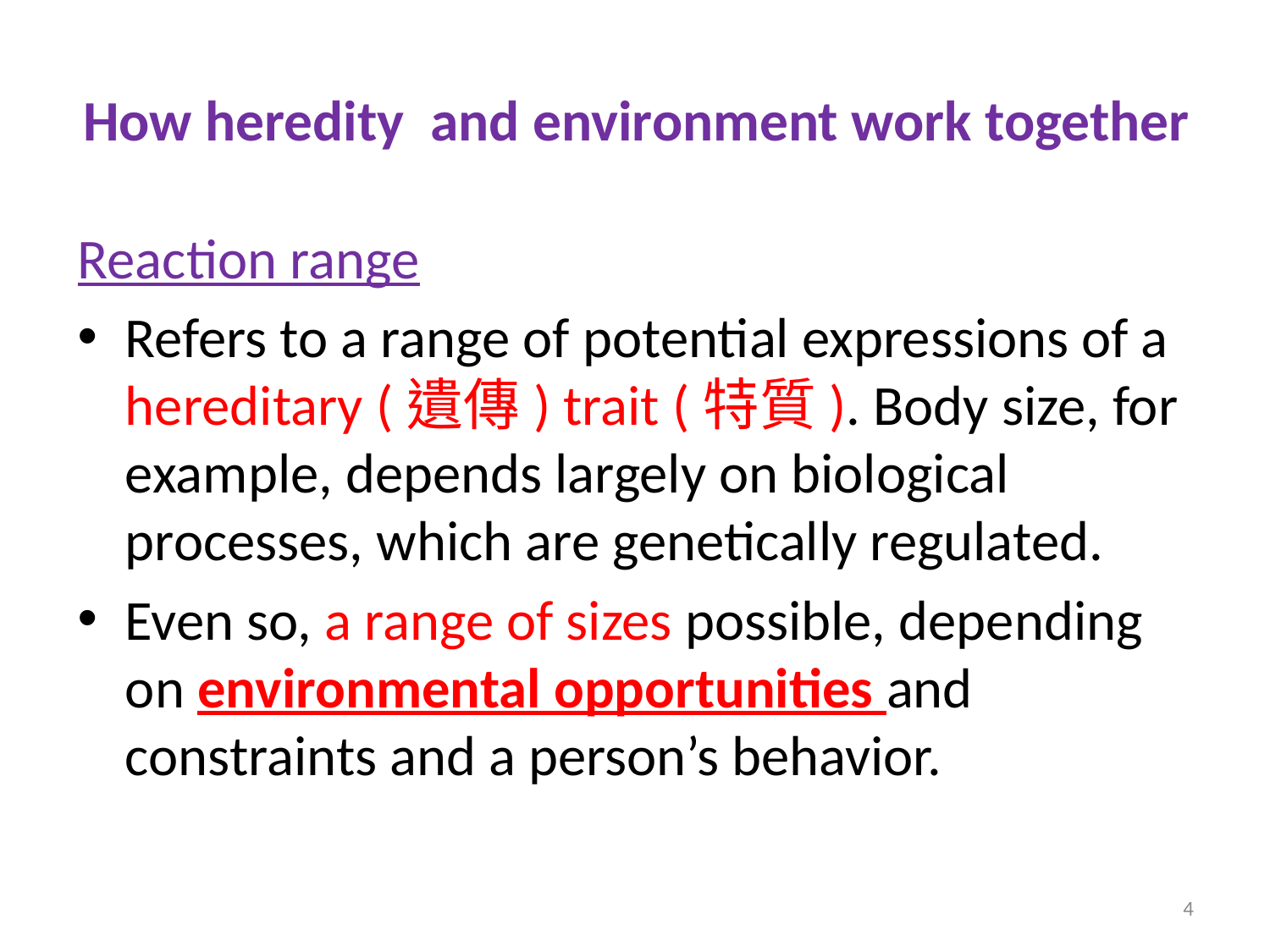

# How heredity  and environment work together
Reaction range
Refers to a range of potential expressions of a hereditary (遺傳) trait (特質). Body size, for example, depends largely on biological processes, which are genetically regulated.
Even so, a range of sizes possible, depending on environmental opportunities and constraints and a person’s behavior.
4